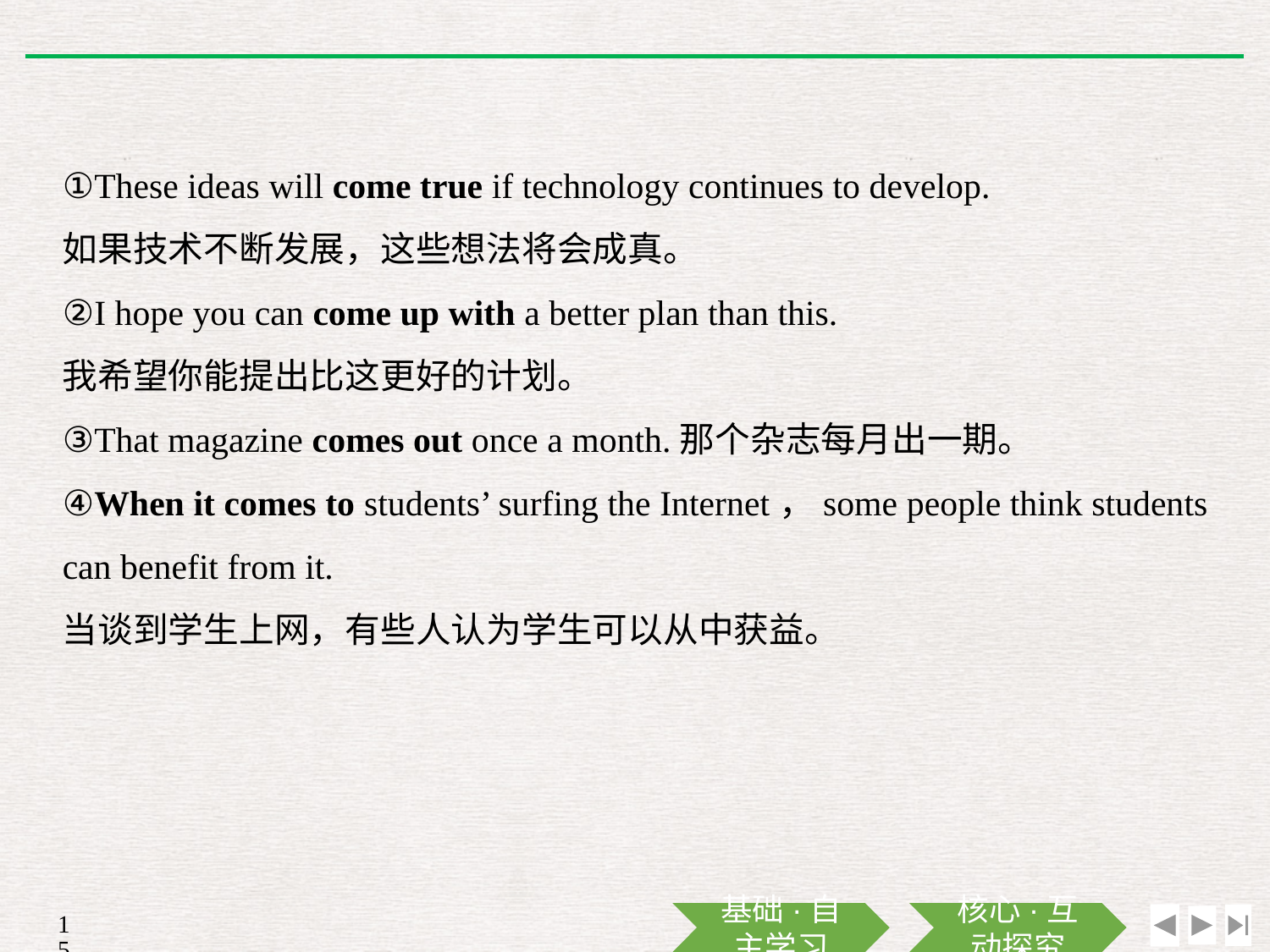

①These ideas will come true if technology continues to develop.
如果技术不断发展，这些想法将会成真。
②I hope you can come up with a better plan than this.
我希望你能提出比这更好的计划。
③That magazine comes out once a month.那个杂志每月出一期。
④When it comes to students’ surfing the Internet，some people think students can benefit from it.
当谈到学生上网，有些人认为学生可以从中获益。